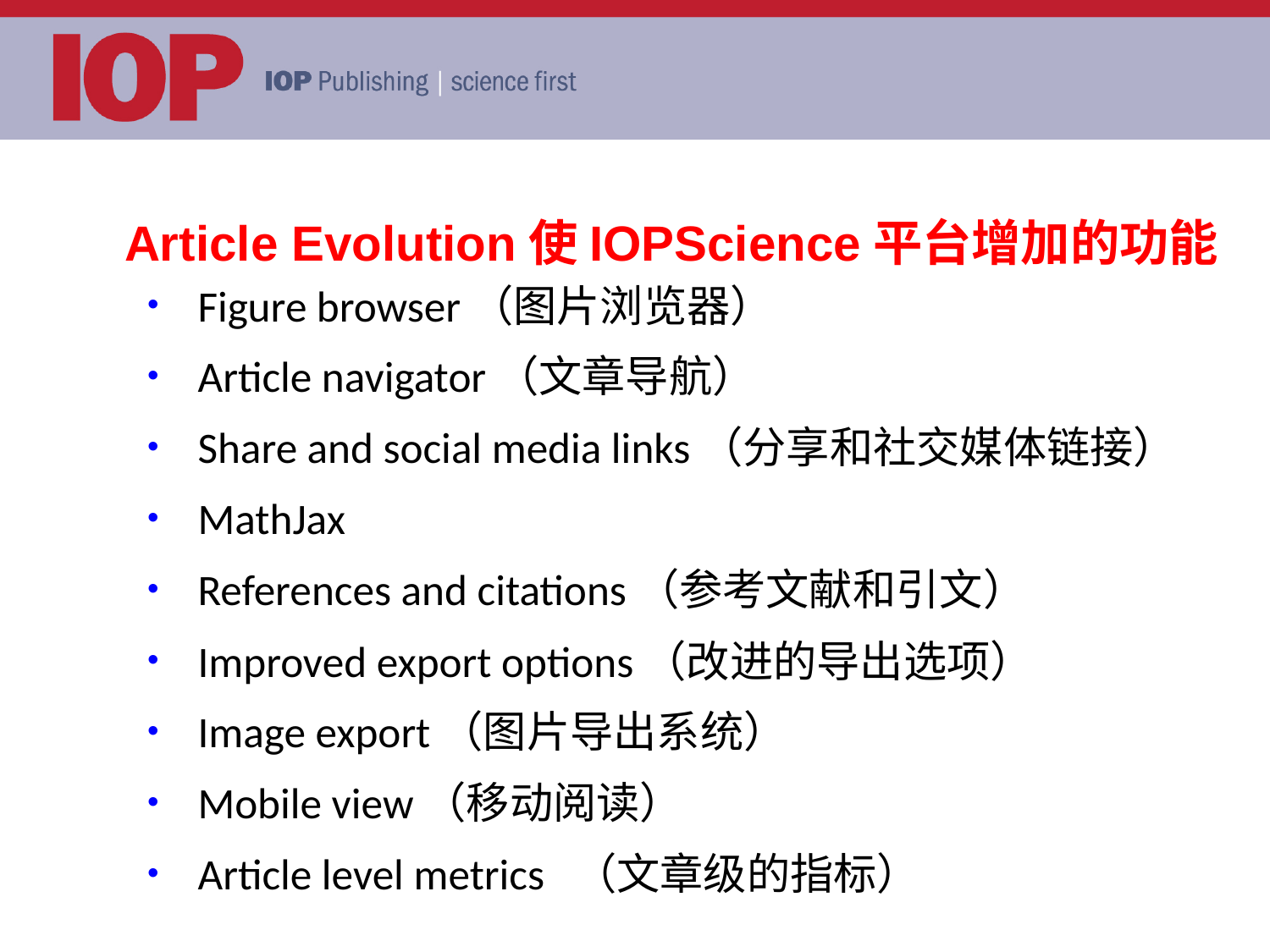

Article Evolution使IOPScience平台增加的功能
Figure browser（图片浏览器）
Article navigator（文章导航）
Share and social media links（分享和社交媒体链接）
MathJax
References and citations（参考文献和引文）
Improved export options（改进的导出选项）
Image export（图片导出系统）
Mobile view（移动阅读）
Article level metrics  （文章级的指标）